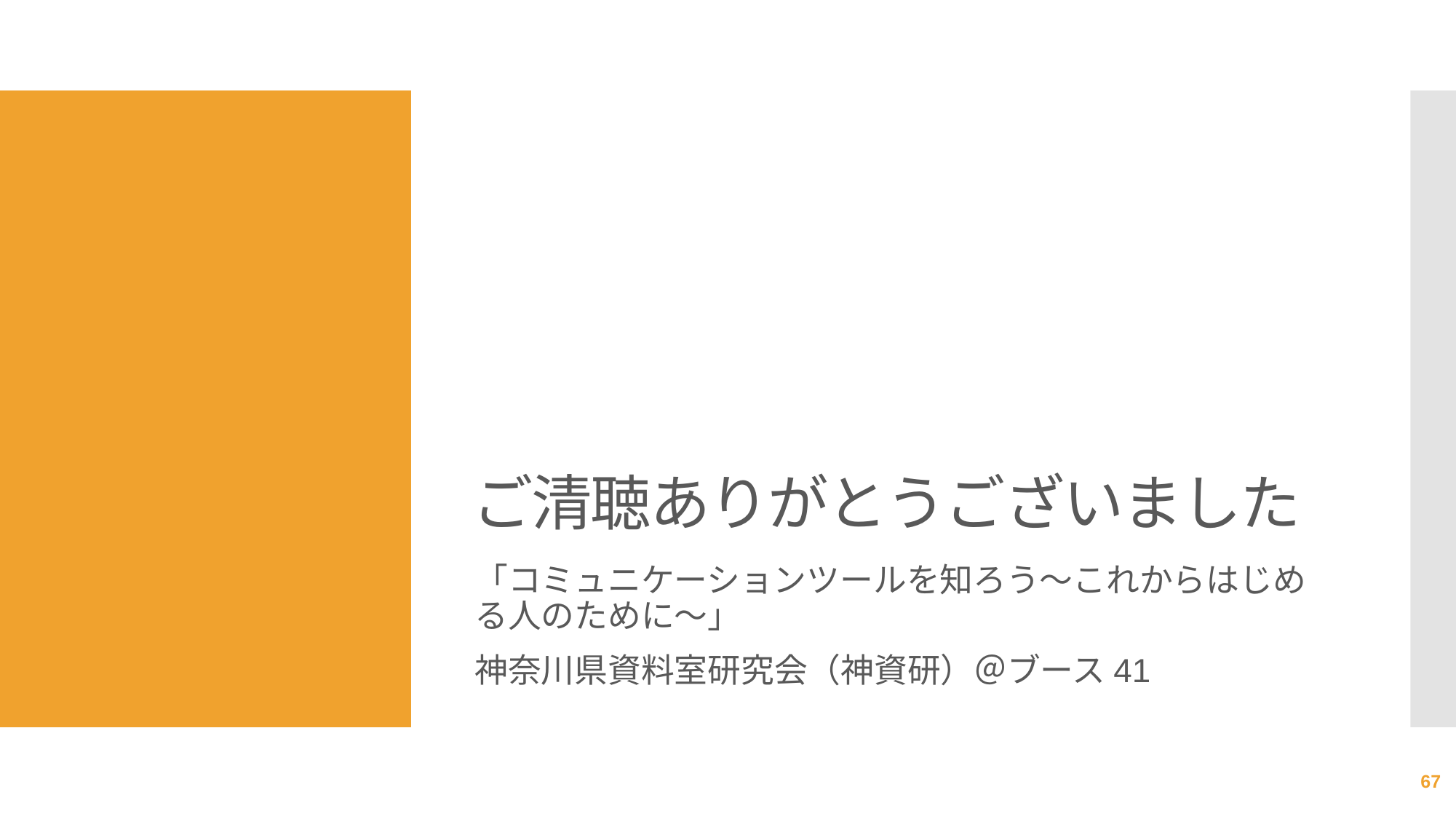

# ご清聴ありがとうございました
「コミュニケーションツールを知ろう～これからはじめる人のために～」
神奈川県資料室研究会（神資研）＠ブース41
67